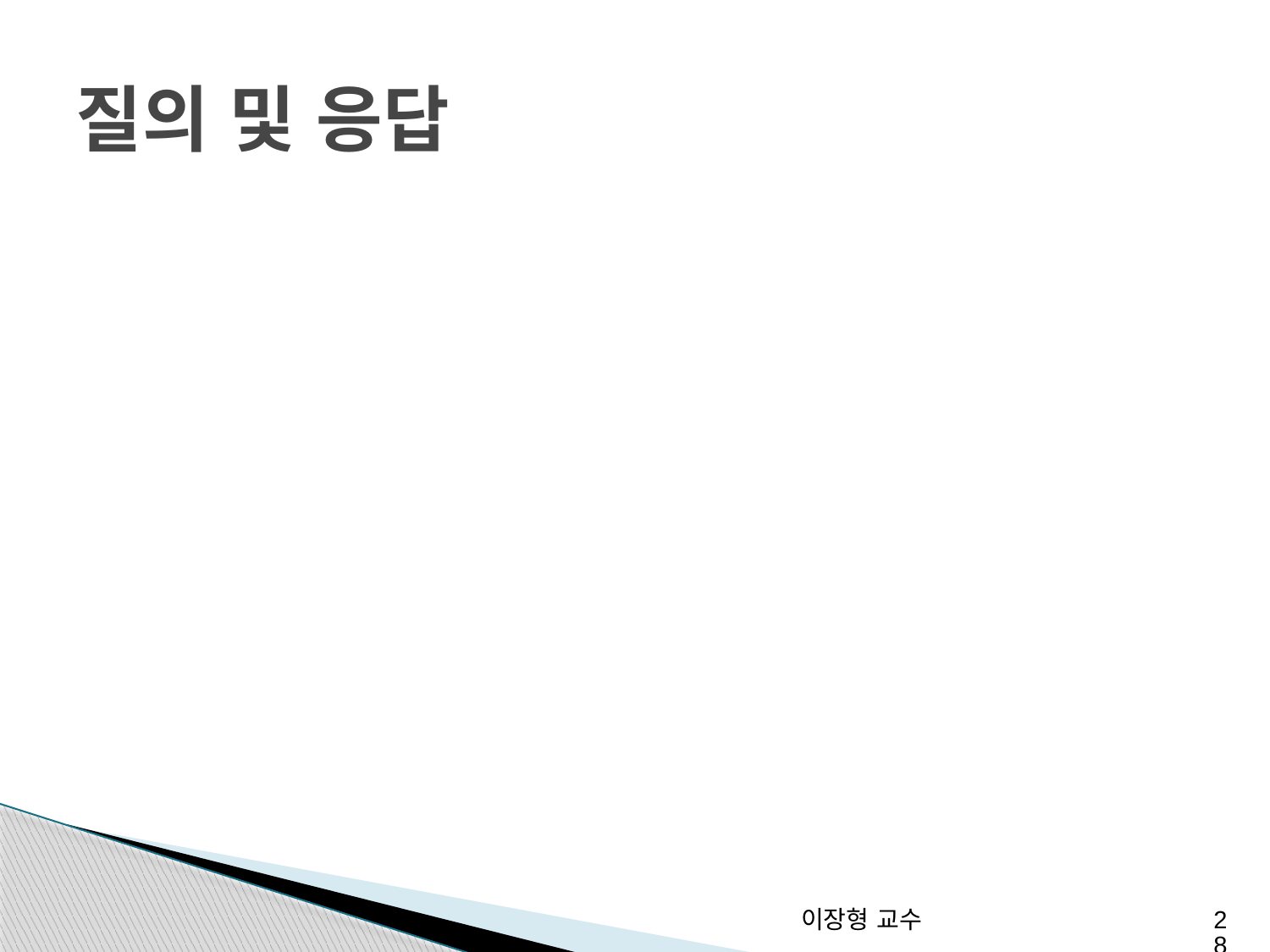

# 질의 및 응답

이장형 교수
28